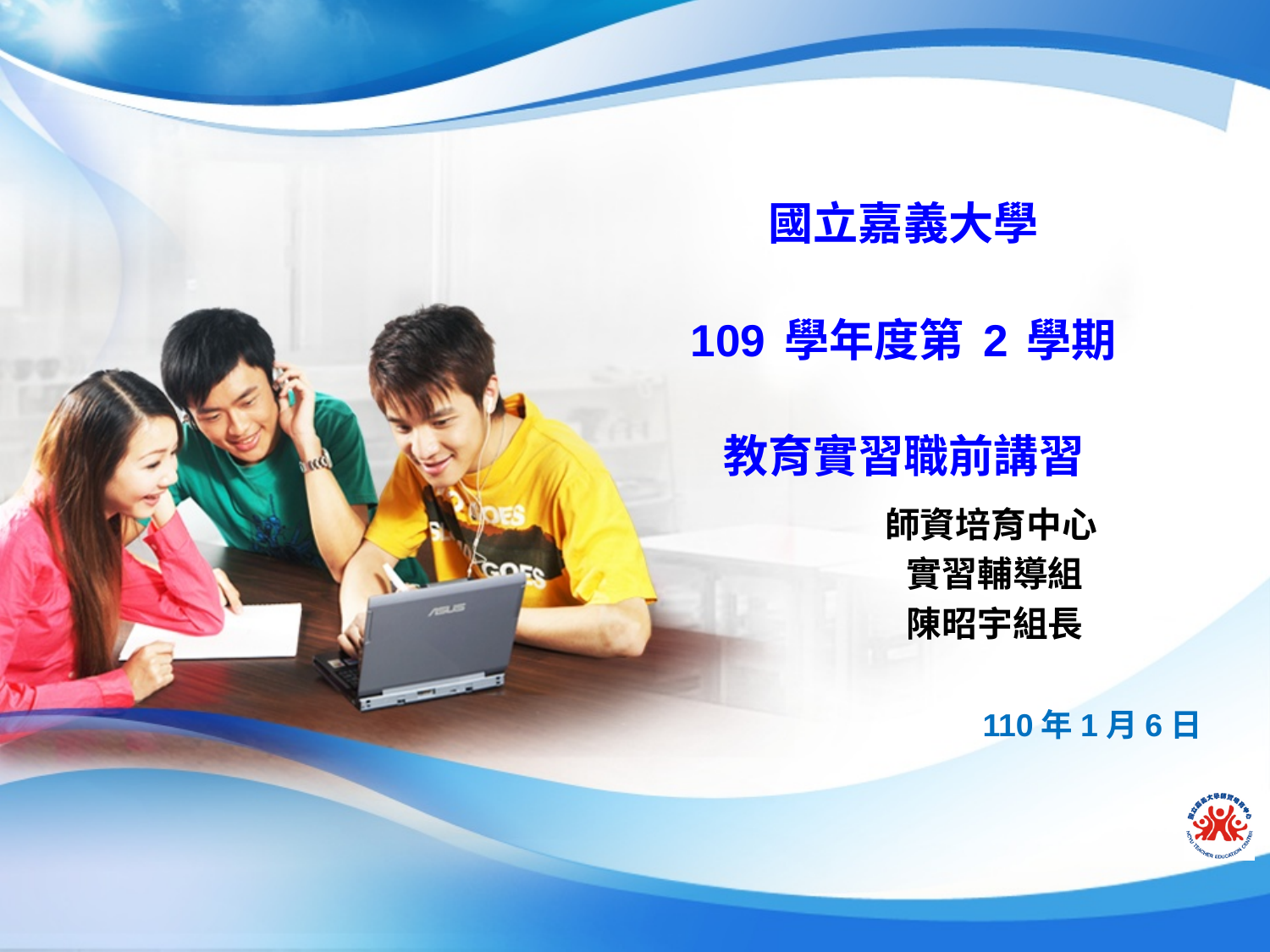

# 國立嘉義大學 109學年度第2學期 教育實習職前講習

師資培育中心
實習輔導組
陳昭宇組長
110年1月6日